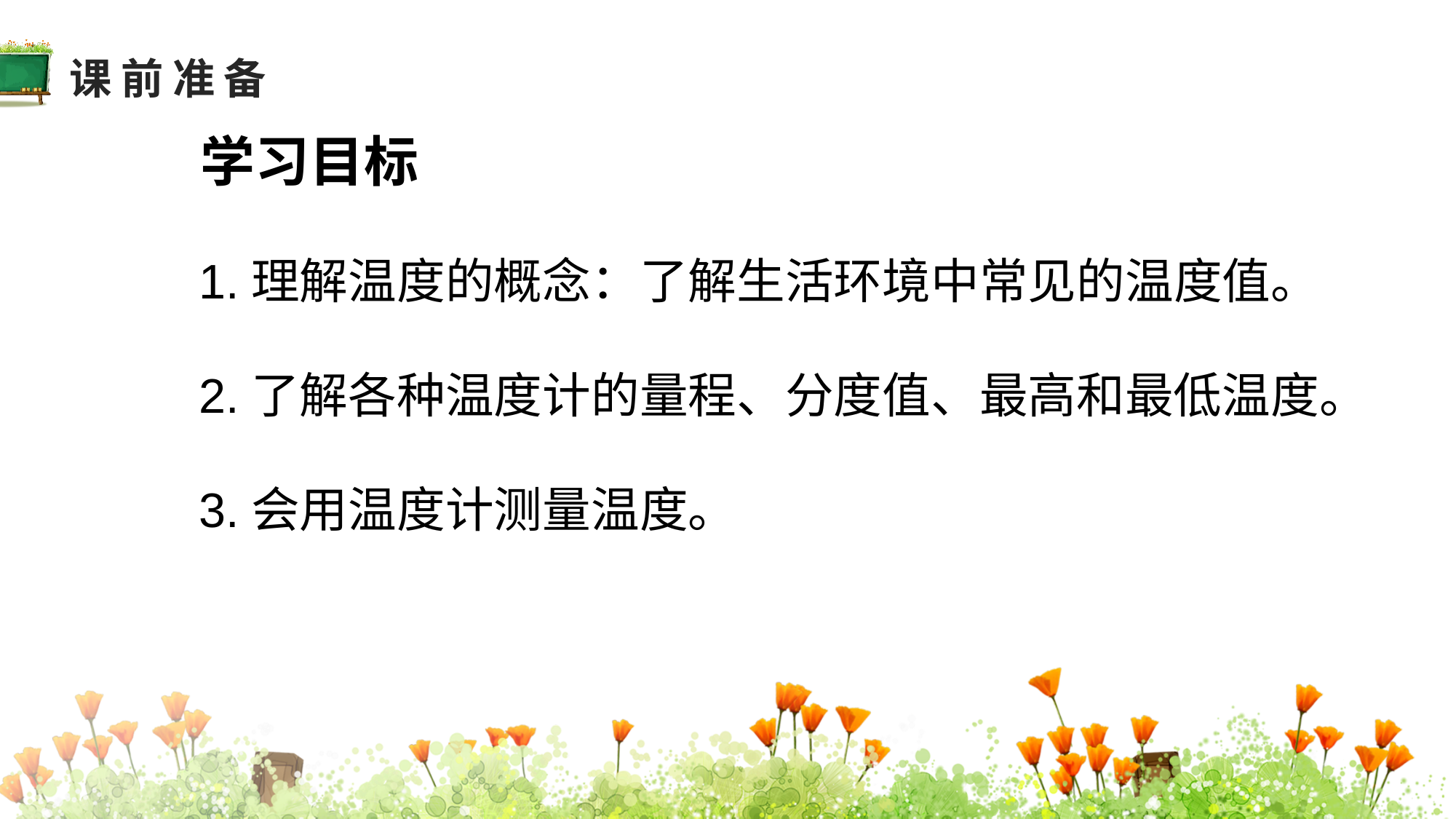

课前准备
学习目标
1.理解温度的概念：了解生活环境中常见的温度值。
教学分析
2.了解各种温度计的量程、分度值、最高和最低温度。
3.会用温度计测量温度。